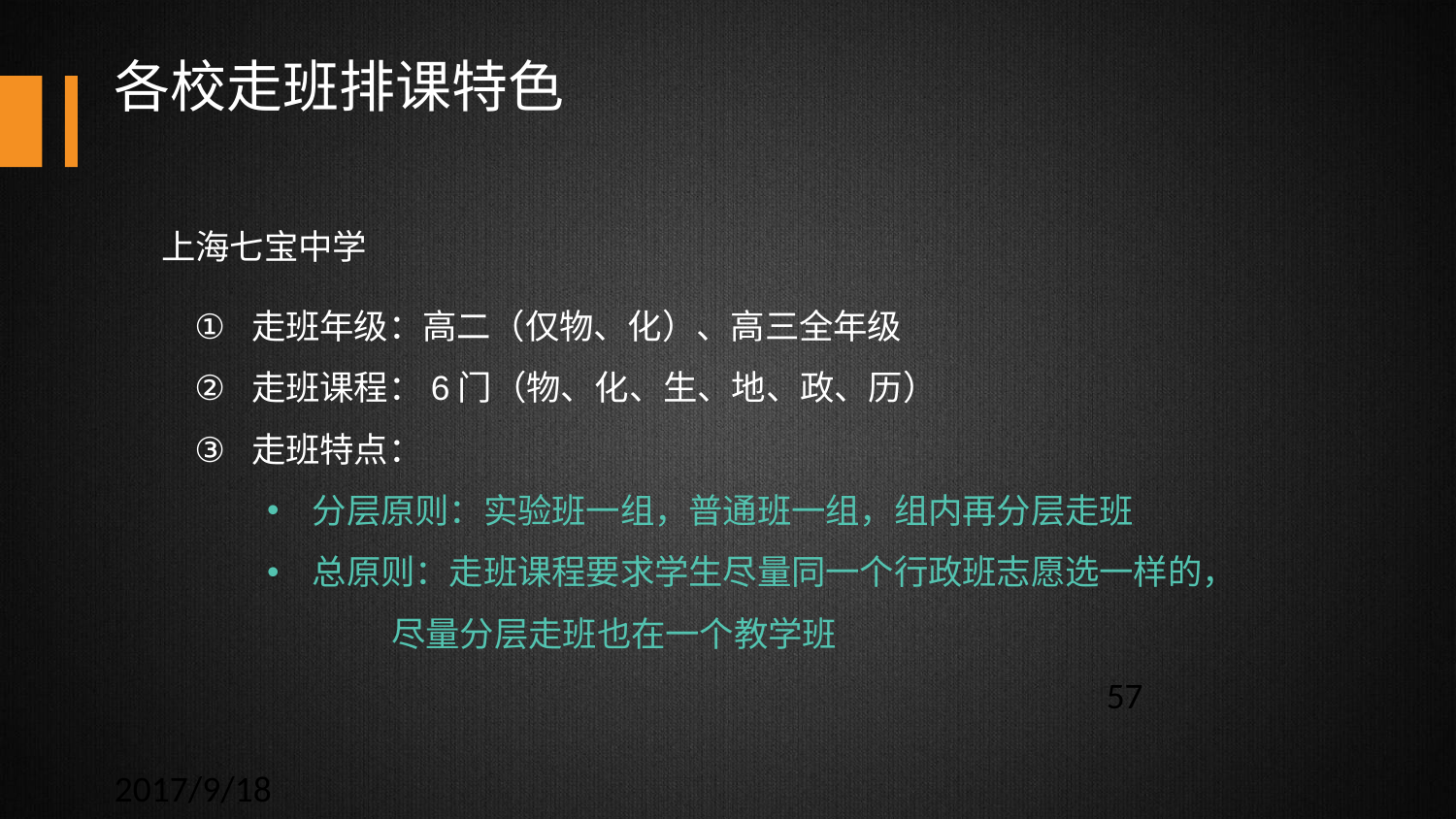

# 各校走班排课特色
     上海七宝中学
走班年级：高二（仅物、化）、高三全年级
走班课程：6门（物、化、生、地、政、历）
走班特点：
分层原则：实验班一组，普通班一组，组内再分层走班
总原则：走班课程要求学生尽量同一个行政班志愿选一样的，
               尽量分层走班也在一个教学班

57
2017/9/18